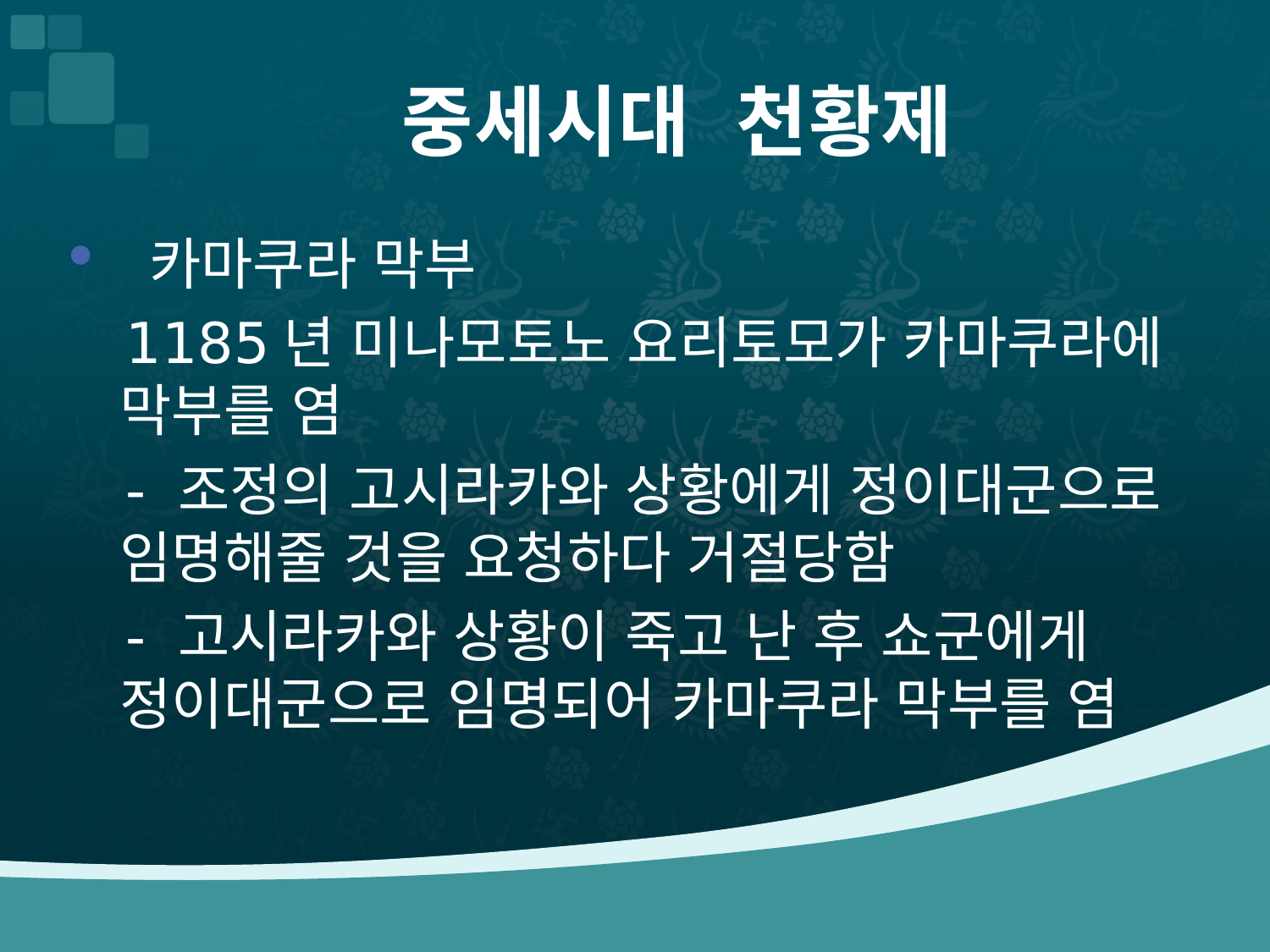

# 중세시대  천황제
 카마쿠라 막부
   1185년 미나모토노 요리토모가 카마쿠라에 막부를 염
   - 조정의 고시라카와 상황에게 정이대군으로 임명해줄 것을 요청하다 거절당함
   - 고시라카와 상황이 죽고 난 후 쇼군에게 정이대군으로 임명되어 카마쿠라 막부를 염